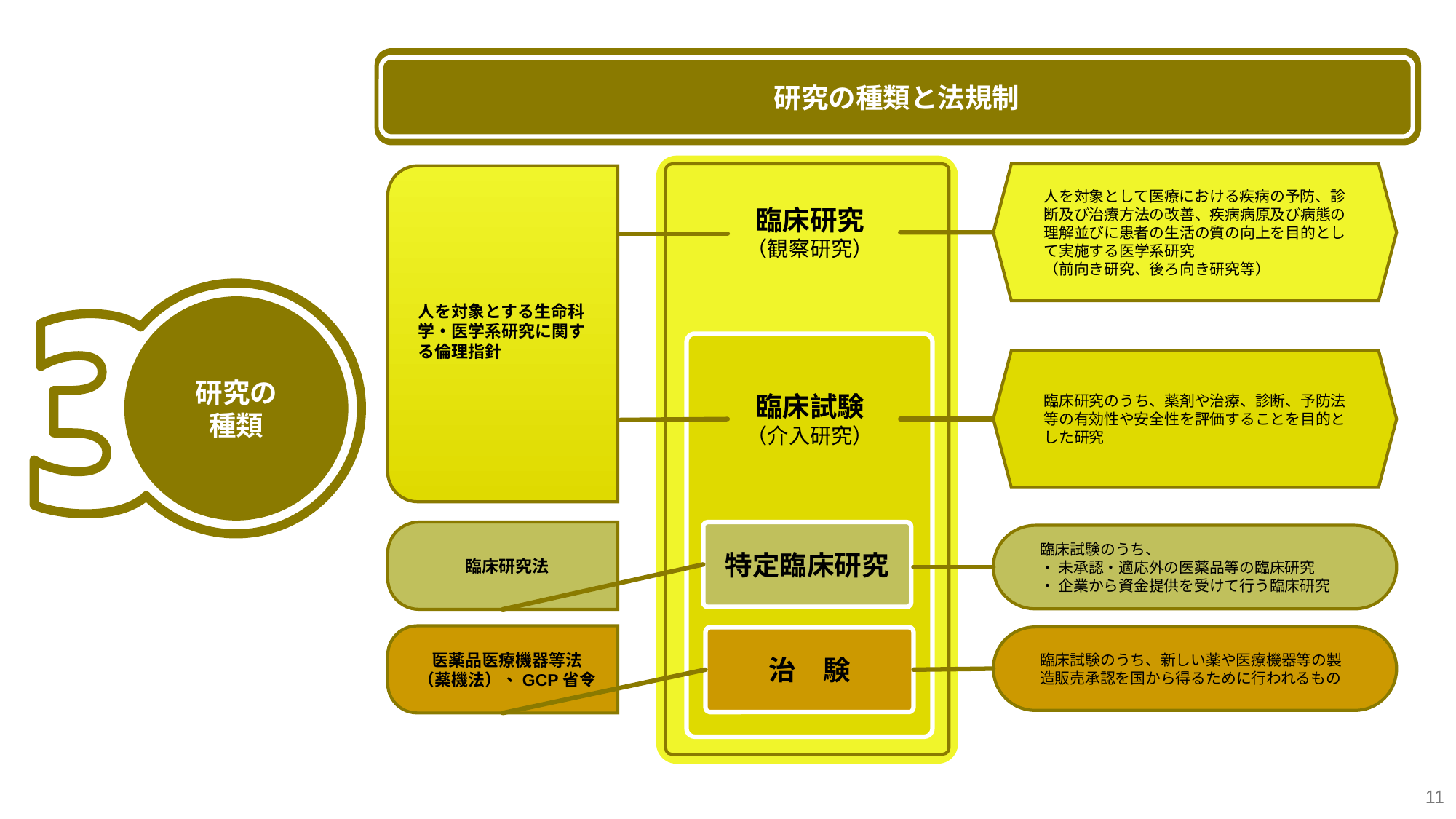

研究の種類と法規制

臨床研究
（観察研究）

臨床試験
（介入研究）
特定臨床研究
治　験
人を対象として医療における疾病の予防、診断及び治療方法の改善、疾病病原及び病態の理解並びに患者の生活の質の向上を目的として実施する医学系研究
（前向き研究、後ろ向き研究等）
人を対象とする生命科学・医学系研究に関する倫理指針

研究の
種類
臨床研究のうち、薬剤や治療、診断、予防法等の有効性や安全性を評価することを目的とした研究
臨床研究法
臨床試験のうち、
・ 未承認・適応外の医薬品等の臨床研究
・ 企業から資金提供を受けて行う臨床研究
医薬品医療機器等法
（薬機法）、GCP省令
臨床試験のうち、新しい薬や医療機器等の製造販売承認を国から得るために行われるもの
11